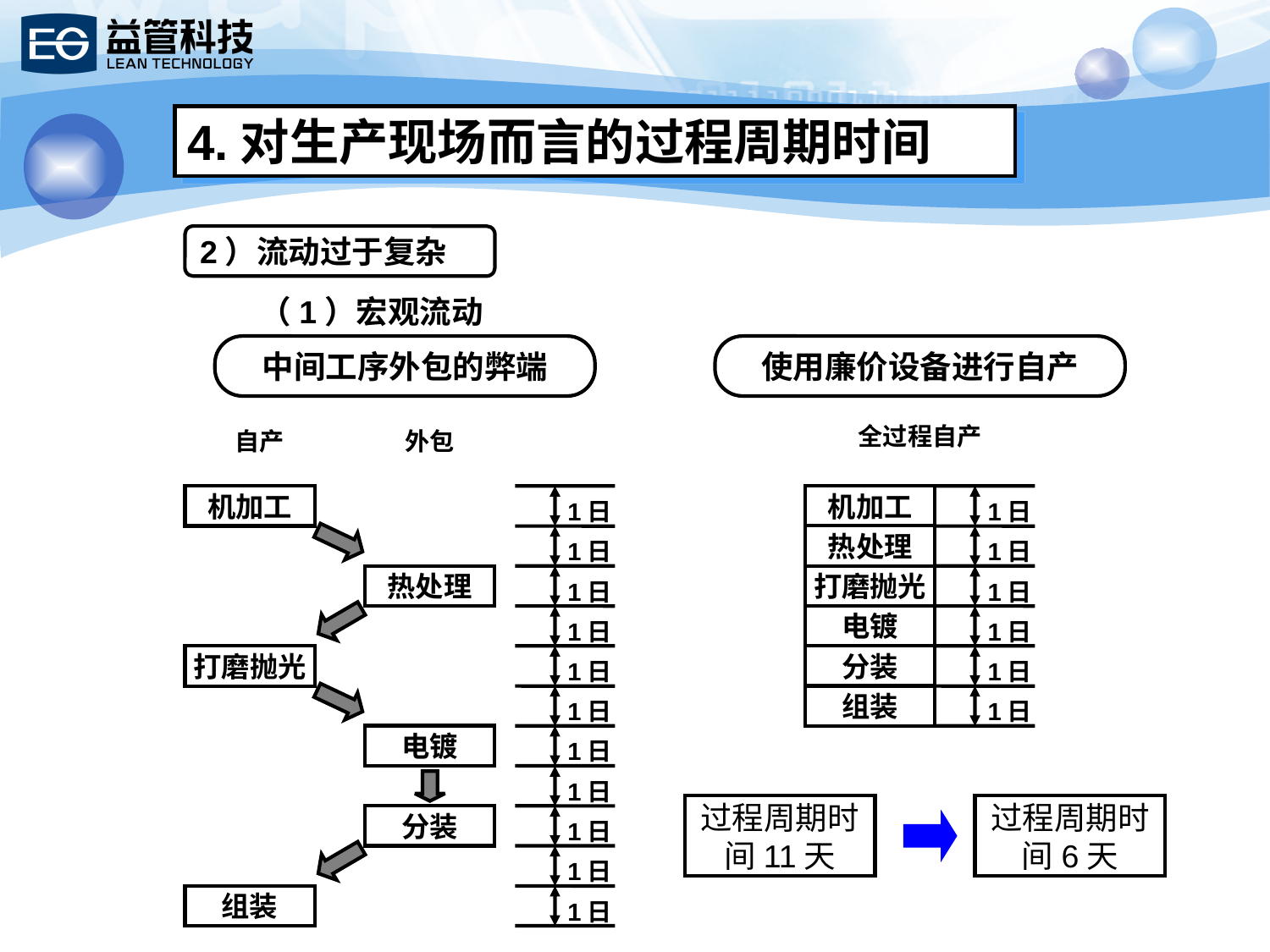

4.对生产现场而言的过程周期时间
2）流动过于复杂
（1）宏观流动
中间工序外包的弊端
使用廉价设备进行自产
全过程自产
自产
外包
机加工

1日
1日
1日
1日
1日
1日
1日
1日
1日
1日
1日

热处理

打磨抛光

电镀

分装

组装
机加工

1日
热处理

1日
打磨抛光

1日
电镀

1日
分装

1日
组装

1日

过程周期时间11天
过程周期时间6天